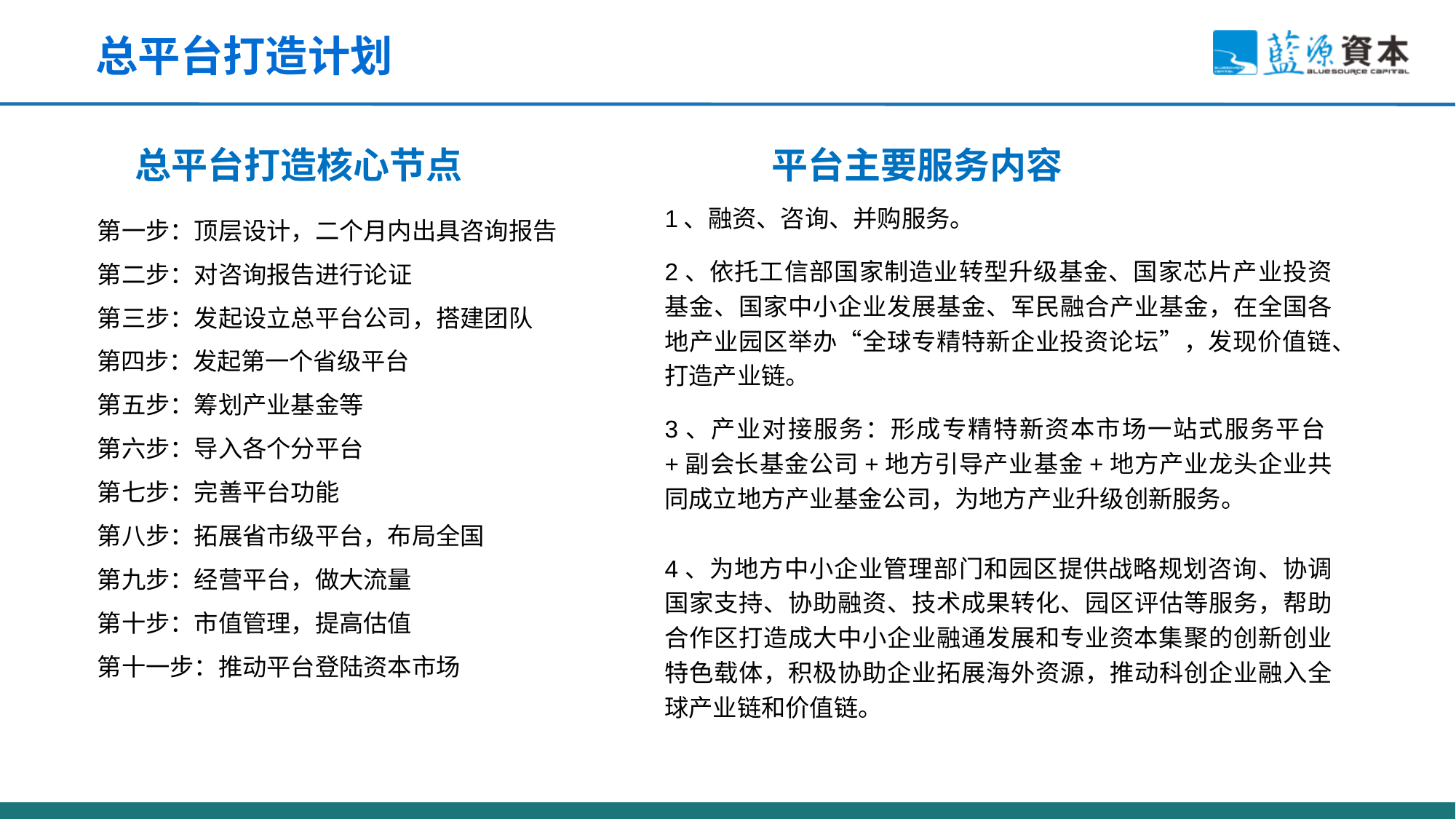

# 总平台打造计划
总平台打造核心节点
平台主要服务内容
1、融资、咨询、并购服务。
2、依托工信部国家制造业转型升级基金、国家芯片产业投资基金、国家中小企业发展基金、军民融合产业基金，在全国各地产业园区举办“全球专精特新企业投资论坛”，发现价值链、打造产业链。
3、产业对接服务：形成专精特新资本市场一站式服务平台+副会长基金公司+地方引导产业基金+地方产业龙头企业共同成立地方产业基金公司，为地方产业升级创新服务。

4、为地方中小企业管理部门和园区提供战略规划咨询、协调国家支持、协助融资、技术成果转化、园区评估等服务，帮助合作区打造成大中小企业融通发展和专业资本集聚的创新创业特色载体，积极协助企业拓展海外资源，推动科创企业融入全球产业链和价值链。
第一步：顶层设计，二个月内出具咨询报告
第二步：对咨询报告进行论证
第三步：发起设立总平台公司，搭建团队
第四步：发起第一个省级平台
第五步：筹划产业基金等
第六步：导入各个分平台
第七步：完善平台功能
第八步：拓展省市级平台，布局全国
第九步：经营平台，做大流量
第十步：市值管理，提高估值
第十一步：推动平台登陆资本市场